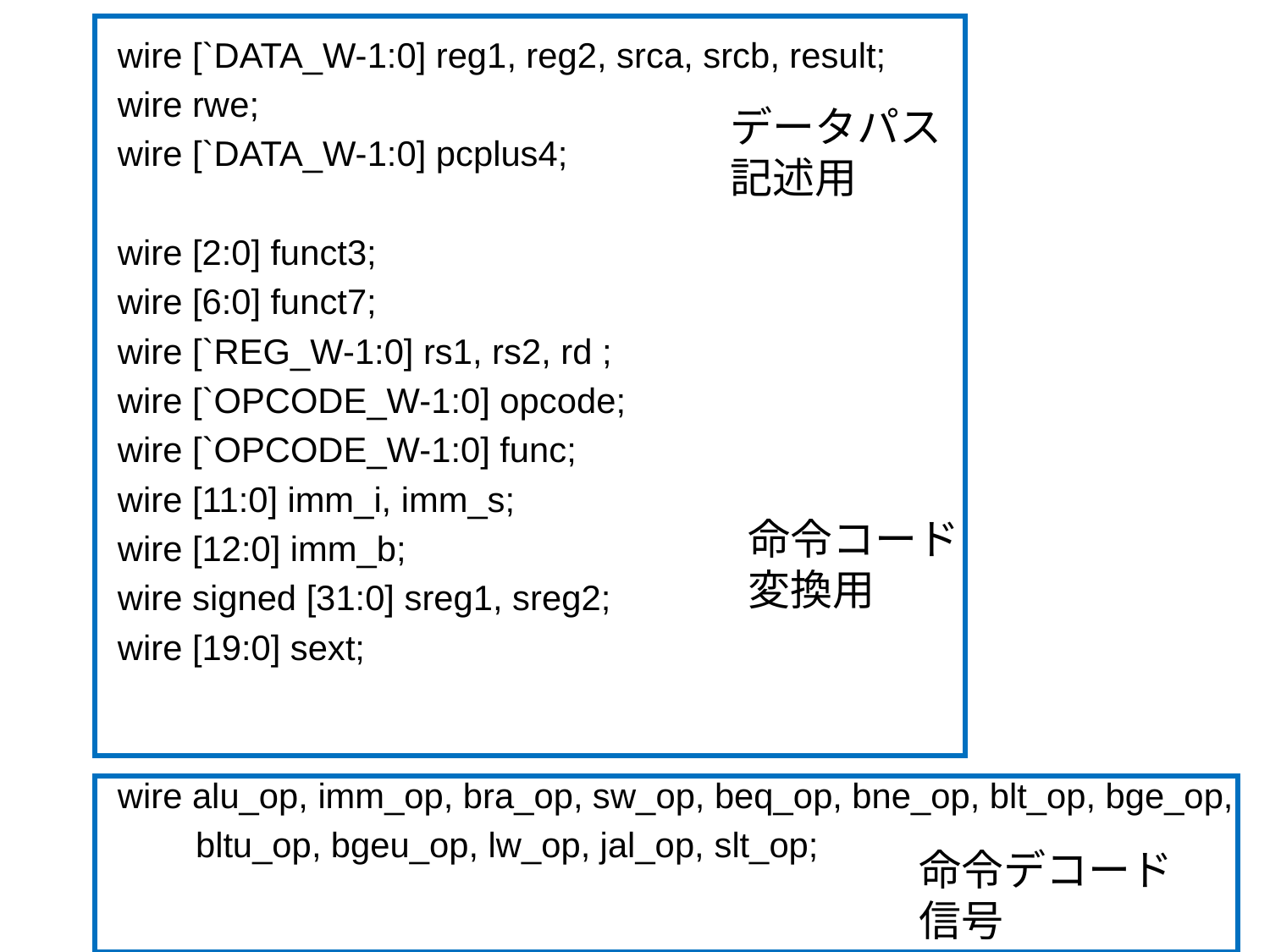

wire [`DATA_W-1:0] reg1, reg2, srca, srcb, result;
wire rwe;
wire [`DATA_W-1:0] pcplus4;

wire [2:0] funct3;
wire [6:0] funct7;
wire [`REG_W-1:0] rs1, rs2, rd ;
wire [`OPCODE_W-1:0] opcode;
wire [`OPCODE_W-1:0] func;
wire [11:0] imm_i, imm_s;
wire [12:0] imm_b;
wire signed [31:0] sreg1, sreg2;
wire [19:0] sext;

wire alu_op, imm_op, bra_op, sw_op, beq_op, bne_op, blt_op, bge_op,
        bltu_op, bgeu_op, lw_op, jal_op, slt_op;

データパス
記述用
命令コード
変換用

命令デコード
信号